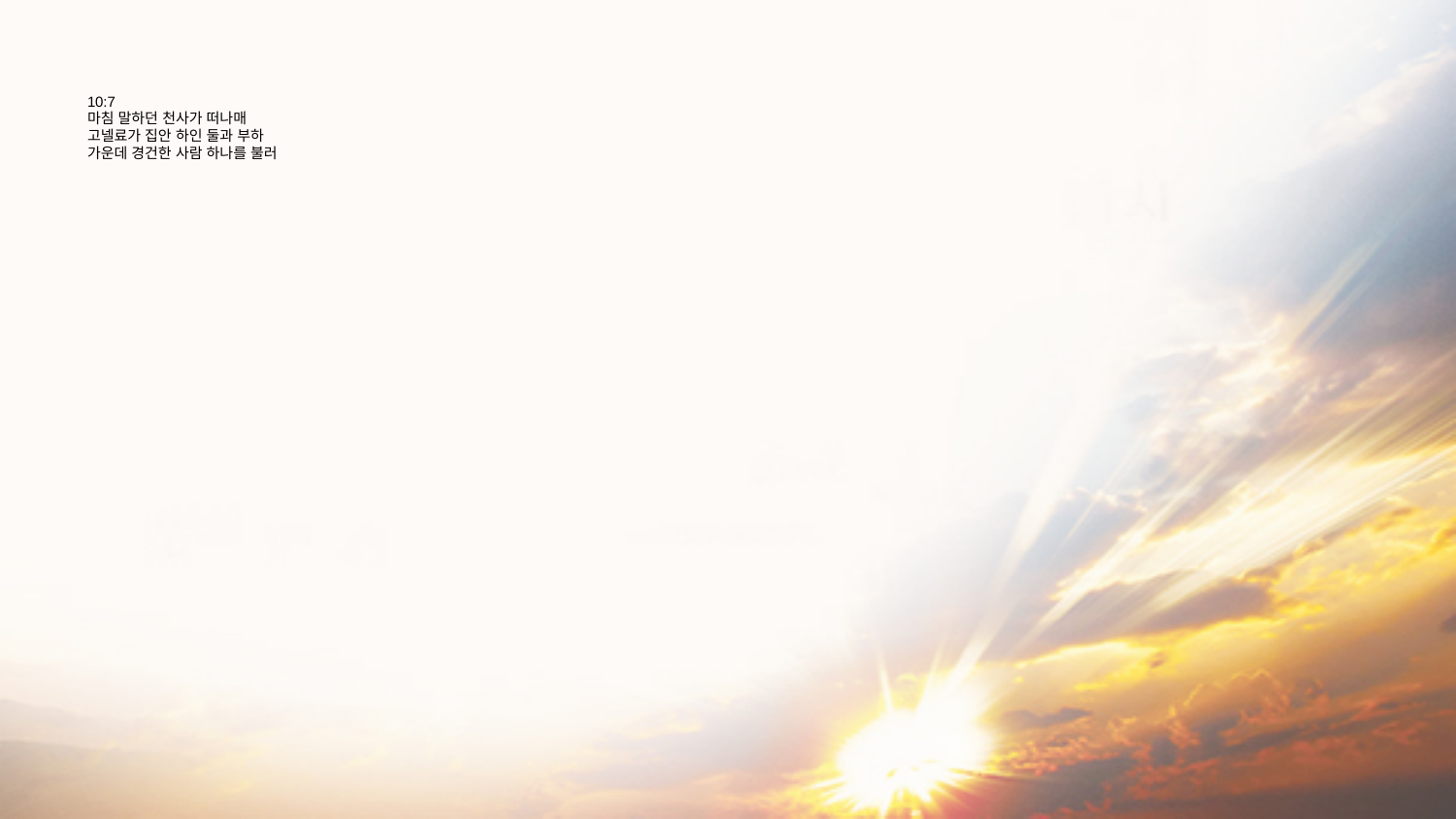

# 10:7 마침 말하던 천사가 떠나매 고넬료가 집안 하인 둘과 부하 가운데 경건한 사람 하나를 불러